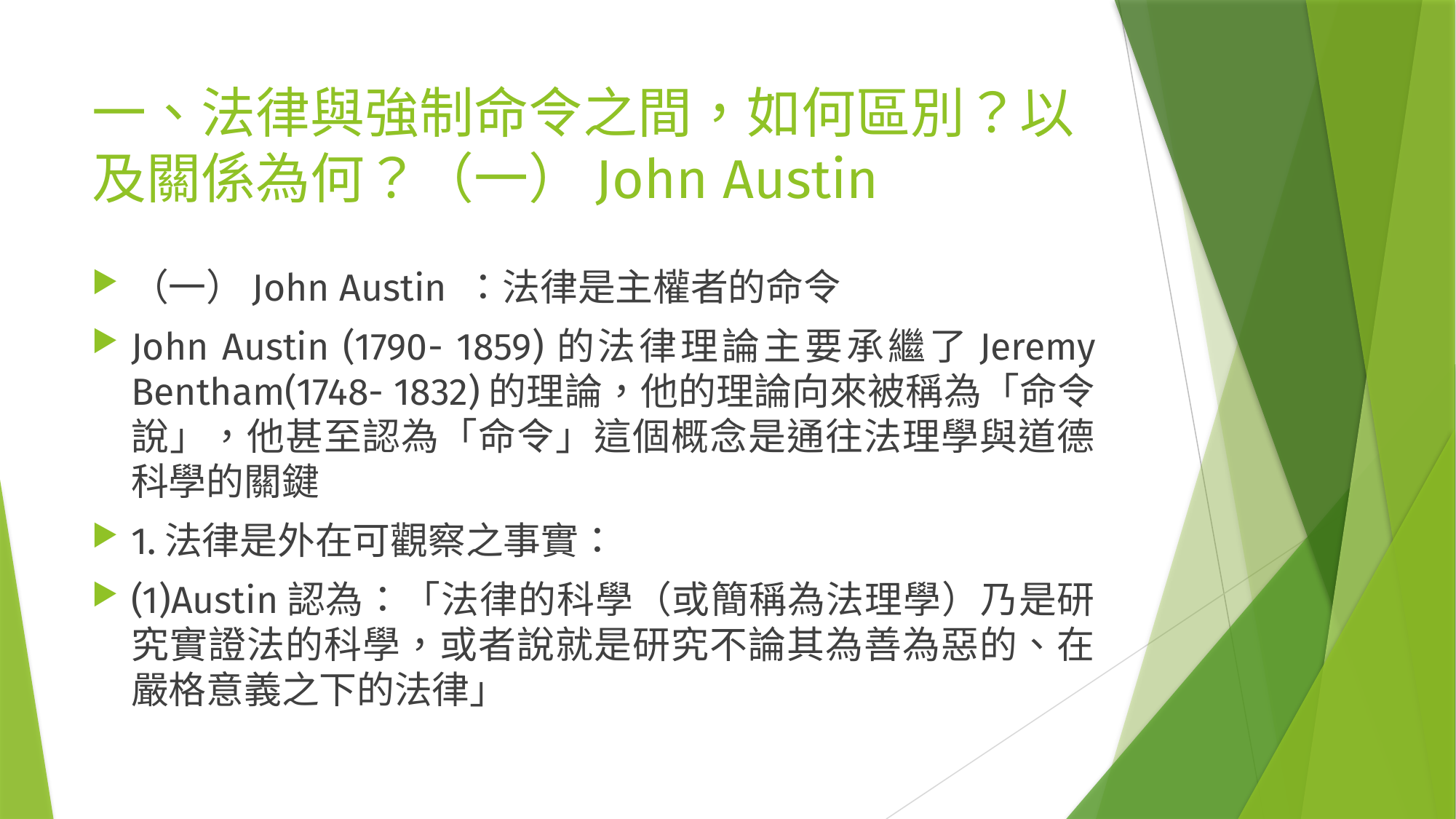

# 一、法律與強制命令之間，如何區別？以及關係為何？（一）John Austin
（一）John Austin ：法律是主權者的命令
John Austin (1790- 1859)的法律理論主要承繼了Jeremy Bentham(1748- 1832)的理論，他的理論向來被稱為「命令說」，他甚至認為「命令」這個概念是通往法理學與道德科學的關鍵
1.法律是外在可觀察之事實：
(1)Austin認為：「法律的科學（或簡稱為法理學）乃是研究實證法的科學，或者說就是研究不論其為善為惡的、在嚴格意義之下的法律」